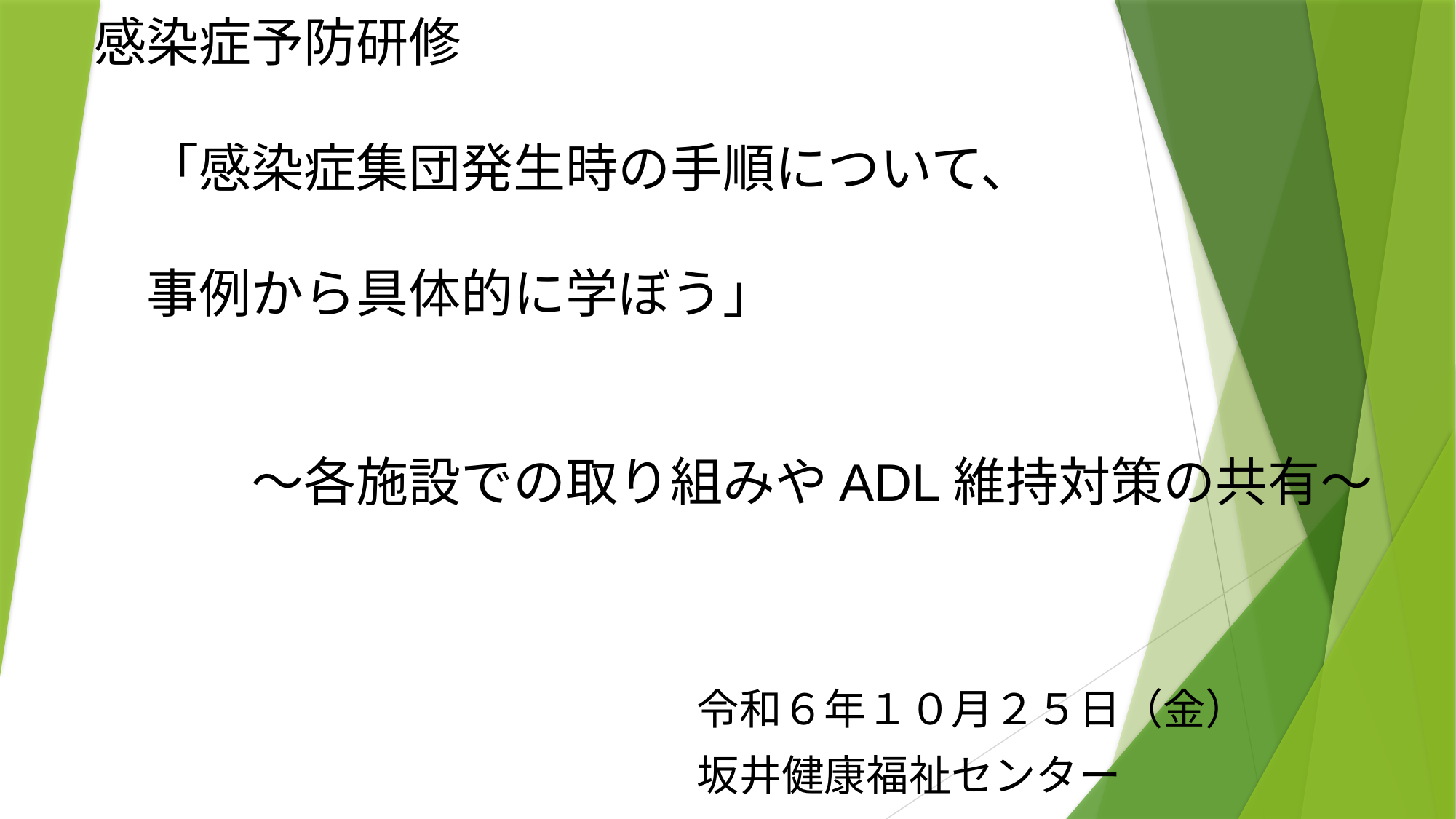

# 感染症予防研修 　「感染症集団発生時の手順について、 　事例から具体的に学ぼう」 　　　～各施設での取り組みやADL維持対策の共有～
令和６年１０月２５日（金）
坂井健康福祉センター